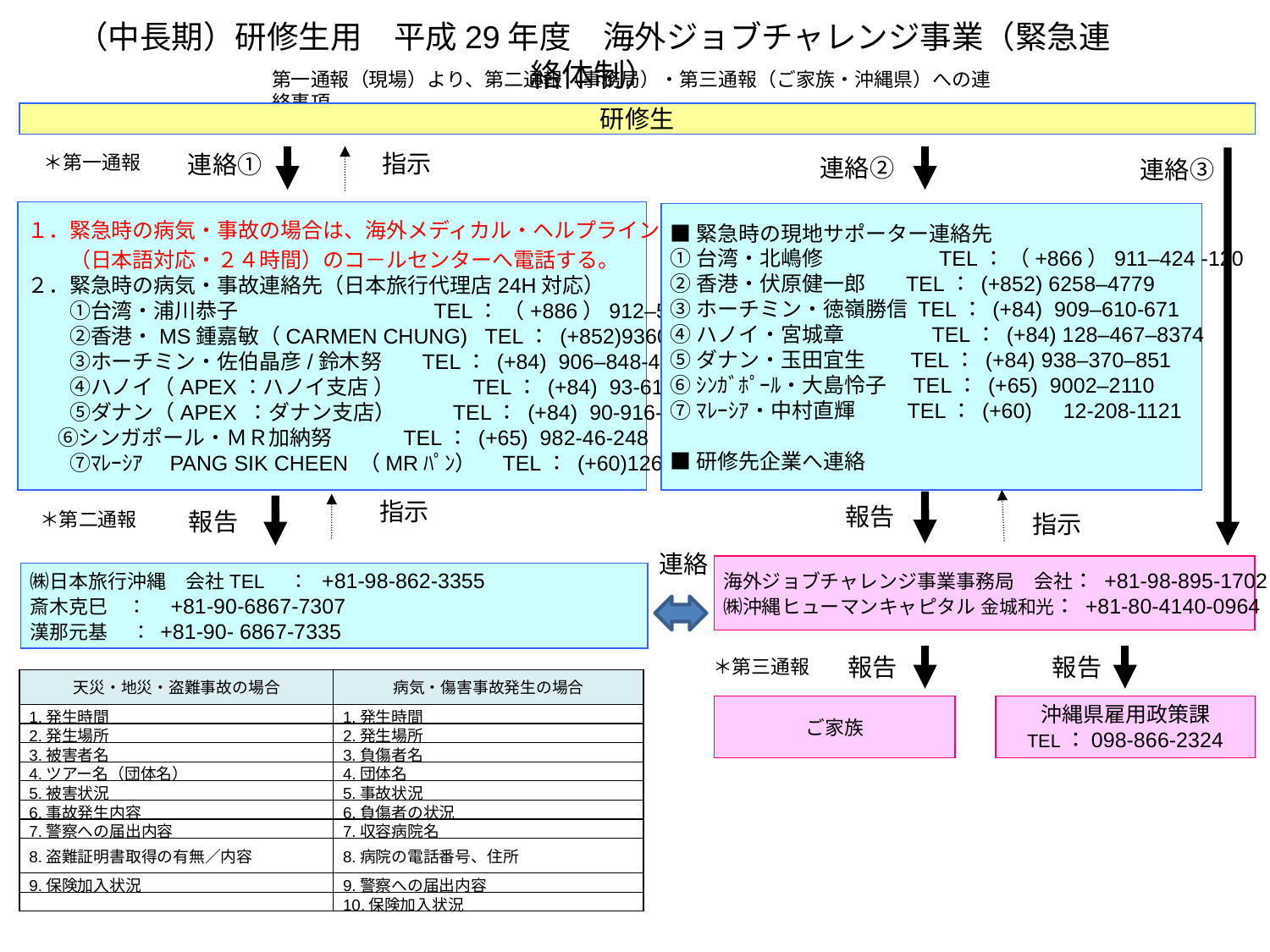

（中長期）研修生用　平成29年度　海外ジョブチャレンジ事業（緊急連絡体制）
第一通報（現場）より、第二通報（事務局）・第三通報（ご家族・沖縄県）への連絡事項
研修生
指示
連絡①
＊第一通報

連絡②

連絡③

１．緊急時の病気・事故の場合は、海外メディカル・ヘルプライン
　　（日本語対応・２４時間）のコ－ルセンターへ電話する。
２．緊急時の病気・事故連絡先（日本旅行代理店24H対応）
　　①台湾・浦川恭子 　　　　　　　        TEL： （+886）912–582–539
　　②香港・MS鍾嘉敏（CARMEN CHUNG)   TEL： (+852)9360-6062
　　③ホーチミン・佐伯晶彦/鈴木努 　  TEL： (+84)  906–848-436
　　④ハノイ（APEX：ハノイ支店 ） 　　　 TEL： (+84)  93-614-3030
　　⑤ダナン（APEX ：ダナン支店） 　　 TEL： (+84)  90-916-4978
　  ⑥シンガポール・ＭＲ加納努  　　   TEL： (+65)  982-46-248
　　⑦ﾏﾚｰｼｱ　PANG SIK CHEEN （MRﾊﾟﾝ）　TEL： (+60)126–55–1716
■緊急時の現地サポーター連絡先
①台湾・北嶋修　　　　　 TEL： （+866）911–424 -120
②香港・伏原健一郎   　TEL： (+852) 6258–4779
③ホーチミン・徳嶺勝信 TEL： (+84)  909–610-671
④ハノイ・宮城章　　　    TEL： (+84) 128–467–8374
⑤ダナン・玉田宜生　    TEL： (+84) 938–370–851
⑥ｼﾝｶﾞﾎﾟｰﾙ・大島怜子　TEL： (+65)  9002–2110
⑦ﾏﾚｰｼｱ・中村直輝 　　TEL： (+60)　12-208-1121

■研修先企業へ連絡

指示

報告

報告
＊第二通報
指示
連絡
海外ジョブチャレンジ事業事務局　会社： +81-98-895-1702
㈱沖縄ヒューマンキャピタル 金城和光： +81-80-4140-0964
㈱日本旅行沖縄　会社TEL　：  +81-98-862-3355
斎木克巳　：　+81-90-6867-7307
漢那元基　 ： +81-90- 6867-7335

報告

報告

＊第三通報
| 天災・地災・盗難事故の場合 | 病気・傷害事故発生の場合 |
| --- | --- |
| 1.発生時間 | 1.発生時間 |
| 2.発生場所 | 2.発生場所 |
| 3.被害者名 | 3.負傷者名 |
| 4.ツアー名（団体名） | 4.団体名 |
| 5.被害状況 | 5.事故状況 |
| 6.事故発生内容 | 6.負傷者の状況 |
| 7.警察への届出内容 | 7.収容病院名 |
| 8.盗難証明書取得の有無／内容 | 8.病院の電話番号、住所 |
| 9.保険加入状況 | 9.警察への届出内容 |
|  | 10.保険加入状況 |
ご家族
沖縄県雇用政策課
TEL：098-866-2324